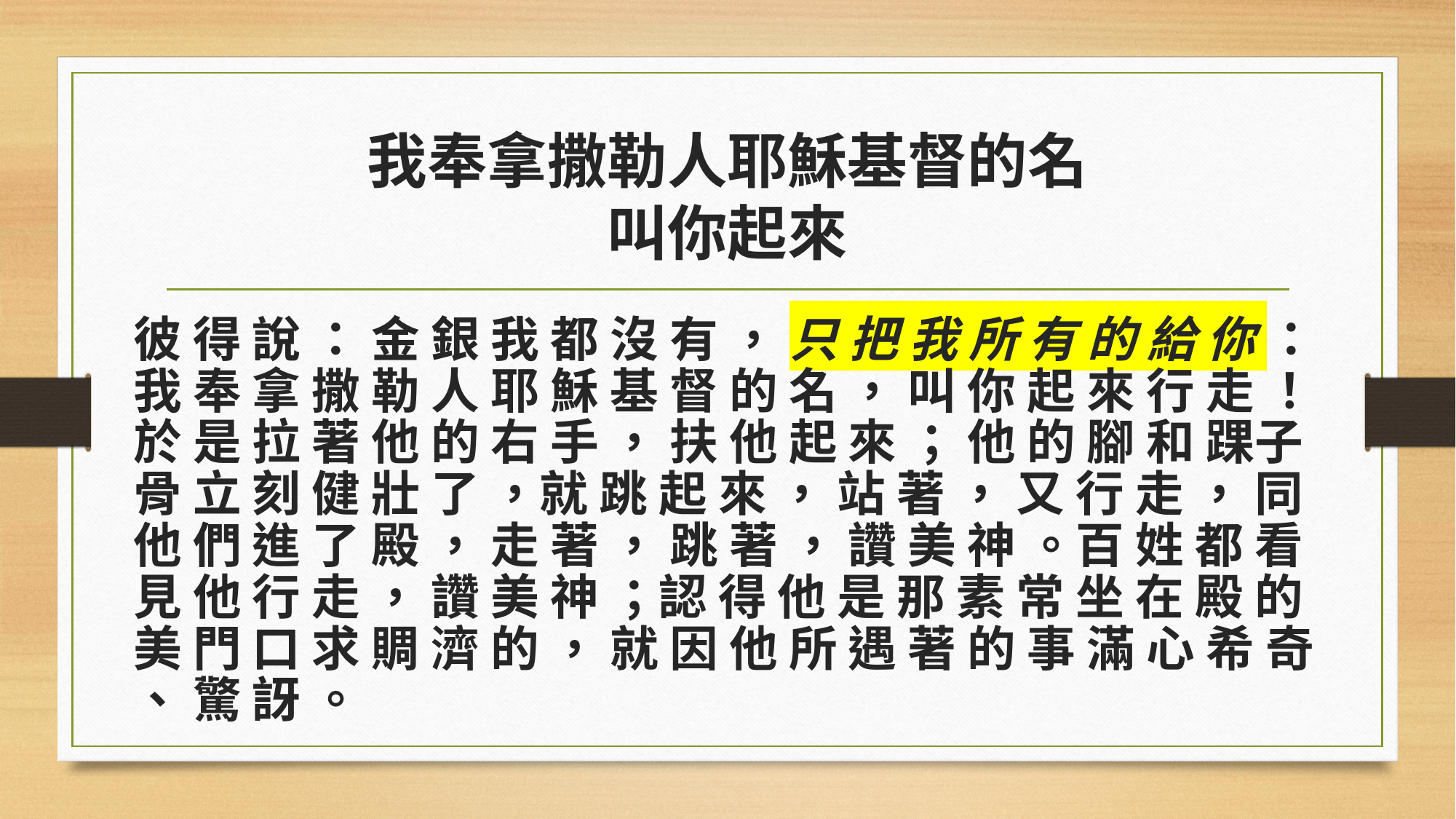

# 我奉拿撒勒人耶穌基督的名 叫你起來
彼 得 說 ： 金 銀 我 都 沒 有 ， 只 把 我 所 有 的 給 你 ： 我 奉 拿 撒 勒 人 耶 穌 基 督 的 名 ， 叫 你 起 來 行 走 ！於 是 拉 著 他 的 右 手 ， 扶 他 起 來 ； 他 的 腳 和 踝子 骨 立 刻 健 壯 了 ，就 跳 起 來 ， 站 著 ， 又 行 走 ， 同 他 們 進 了 殿 ， 走 著 ， 跳 著 ， 讚 美 神 。百 姓 都 看 見 他 行 走 ， 讚 美 神 ；認 得 他 是 那 素 常 坐 在 殿 的 美 門 口 求 賙 濟 的 ， 就 因 他 所 遇 著 的 事 滿 心 希 奇 、 驚 訝 。